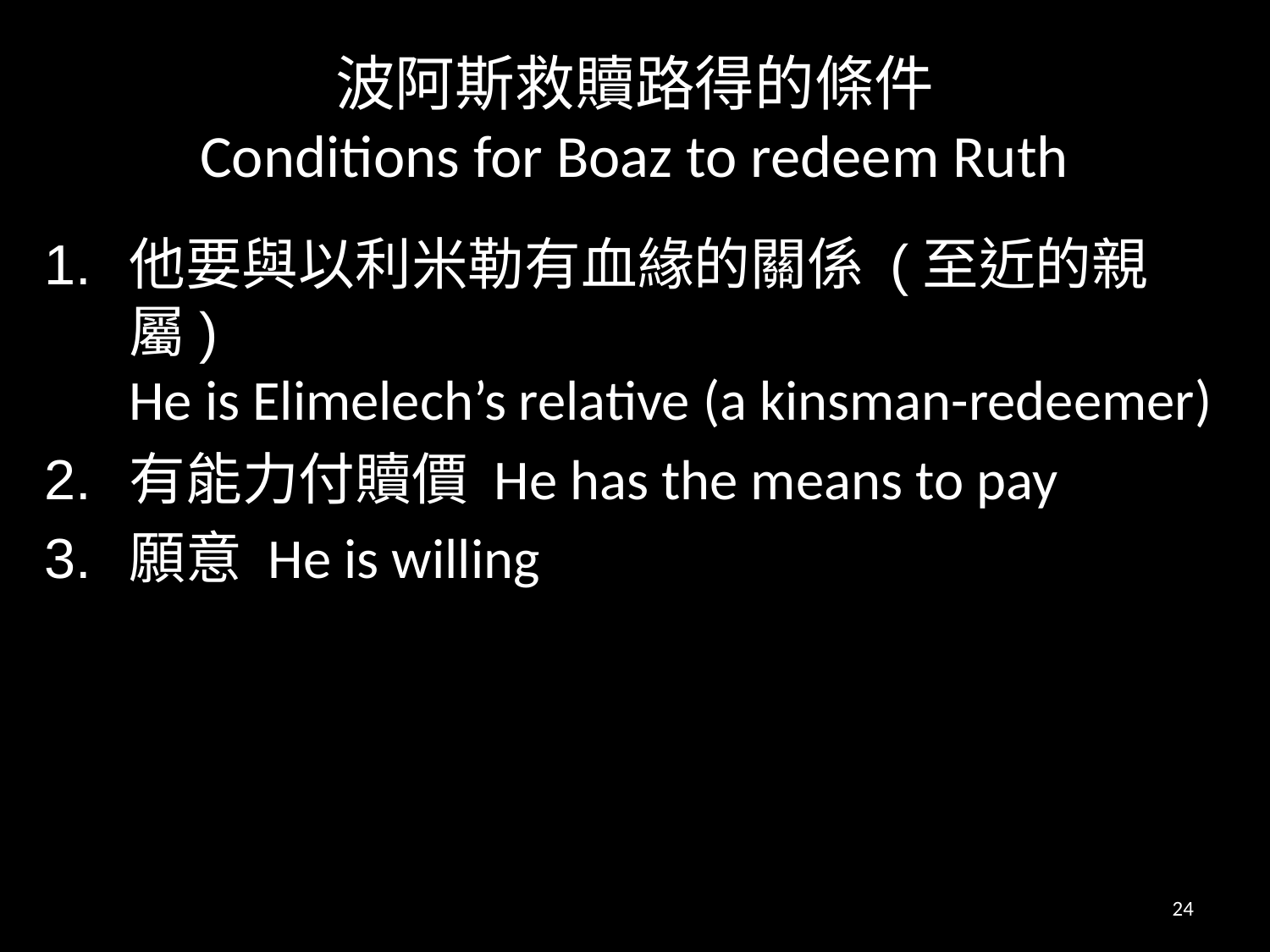

# 波阿斯救贖路得的條件 Conditions for Boaz to redeem Ruth
他要與以利米勒有血緣的關係 (至近的親屬)
He is Elimelech’s relative (a kinsman-redeemer)
有能力付贖價 He has the means to pay
願意 He is willing

24